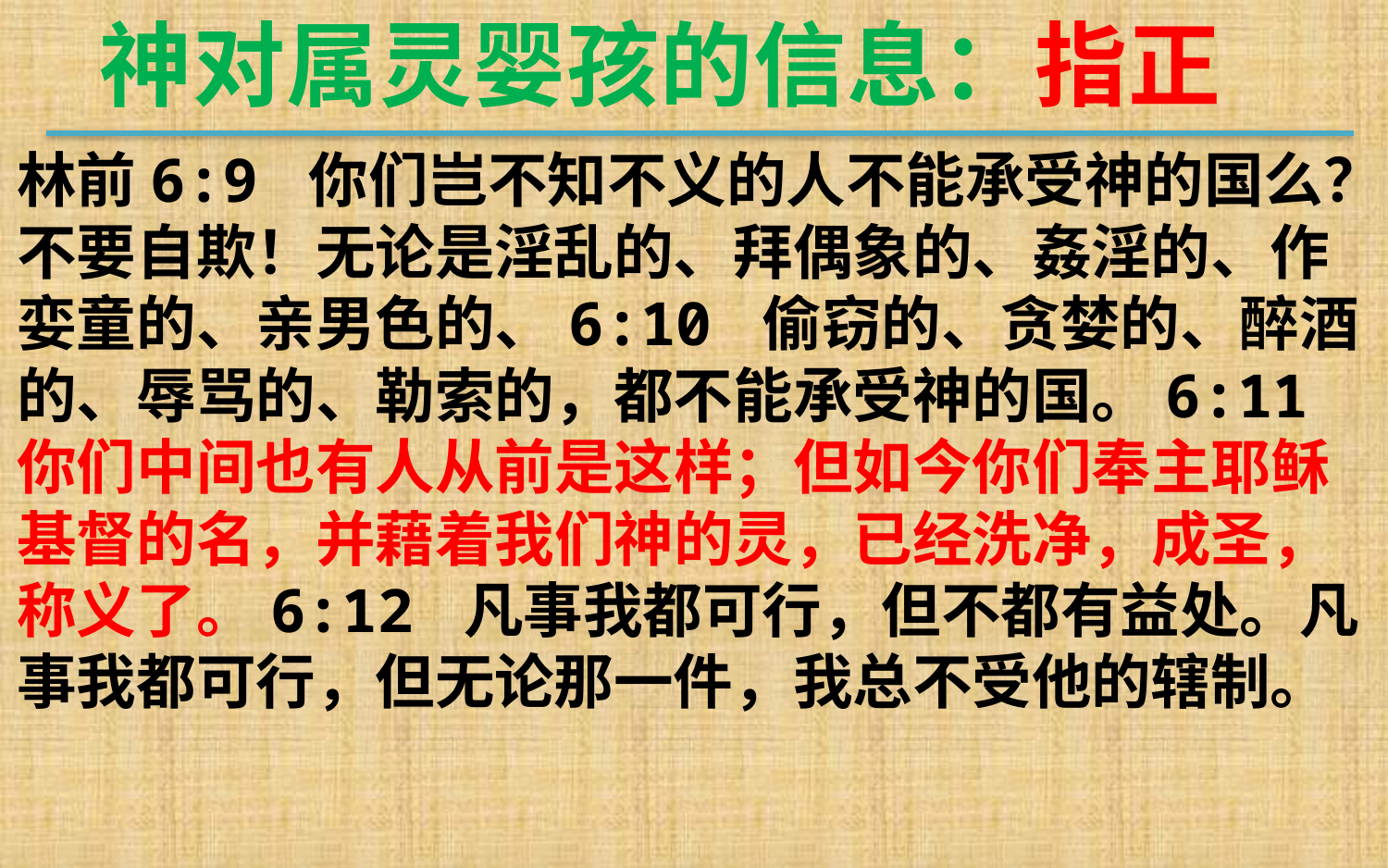

神对属灵婴孩的信息：指正
林前6:9 你们岂不知不义的人不能承受神的国么？不要自欺！无论是淫乱的、拜偶象的、姦淫的、作娈童的、亲男色的、6:10 偷窃的、贪婪的、醉酒的、辱骂的、勒索的，都不能承受神的国。6:11 你们中间也有人从前是这样；但如今你们奉主耶稣基督的名，并藉着我们神的灵，已经洗净，成圣，称义了。6:12 凡事我都可行，但不都有益处。凡事我都可行，但无论那一件，我总不受他的辖制。